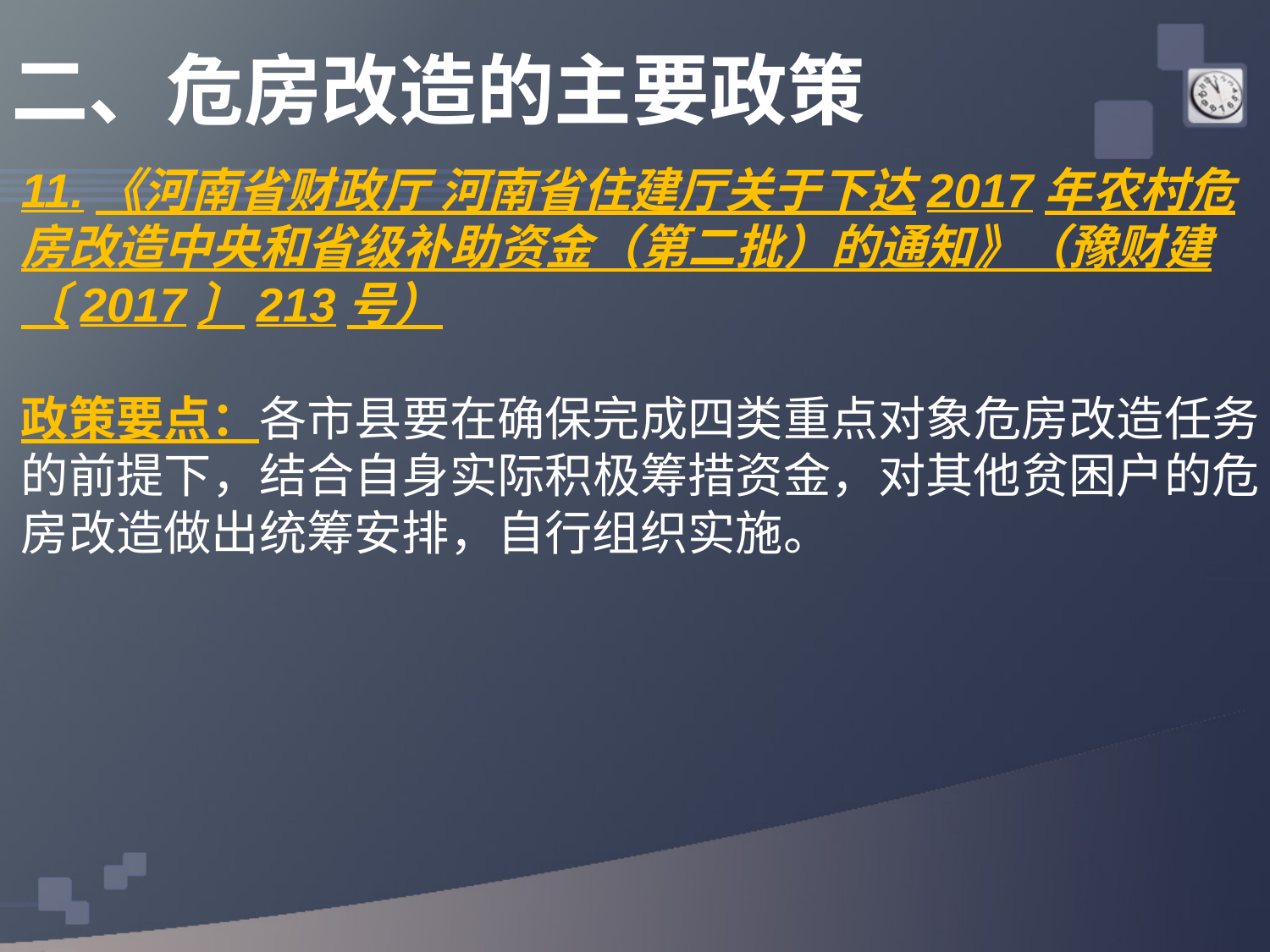

# 二、危房改造的主要政策
11.《河南省财政厅 河南省住建厅关于下达2017年农村危房改造中央和省级补助资金（第二批）的通知》（豫财建〔2017〕213号）

政策要点：各市县要在确保完成四类重点对象危房改造任务的前提下，结合自身实际积极筹措资金，对其他贫困户的危房改造做出统筹安排，自行组织实施。